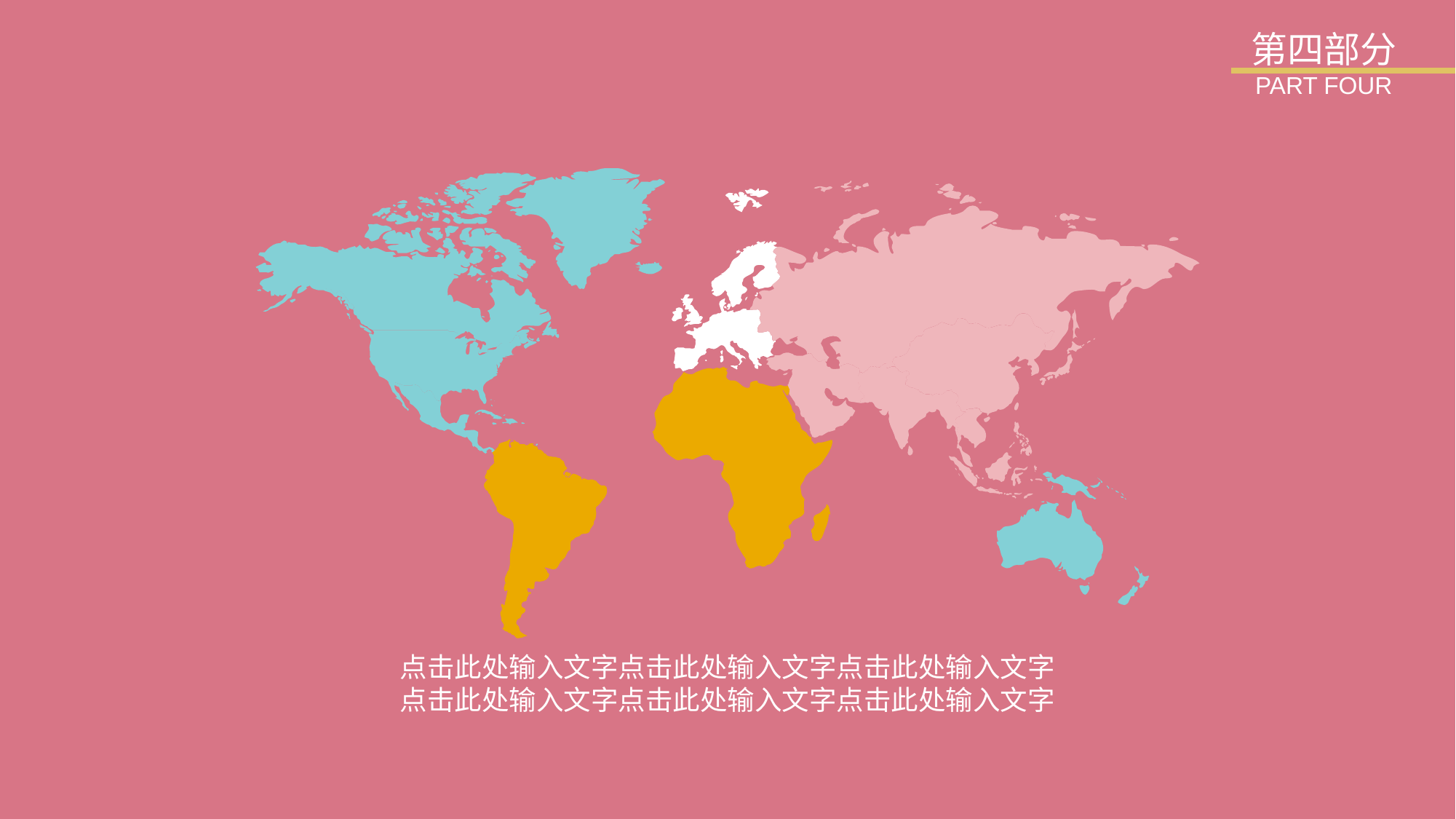

第四部分
PART FOUR

点击此处输入文字点击此处输入文字点击此处输入文字
点击此处输入文字点击此处输入文字点击此处输入文字